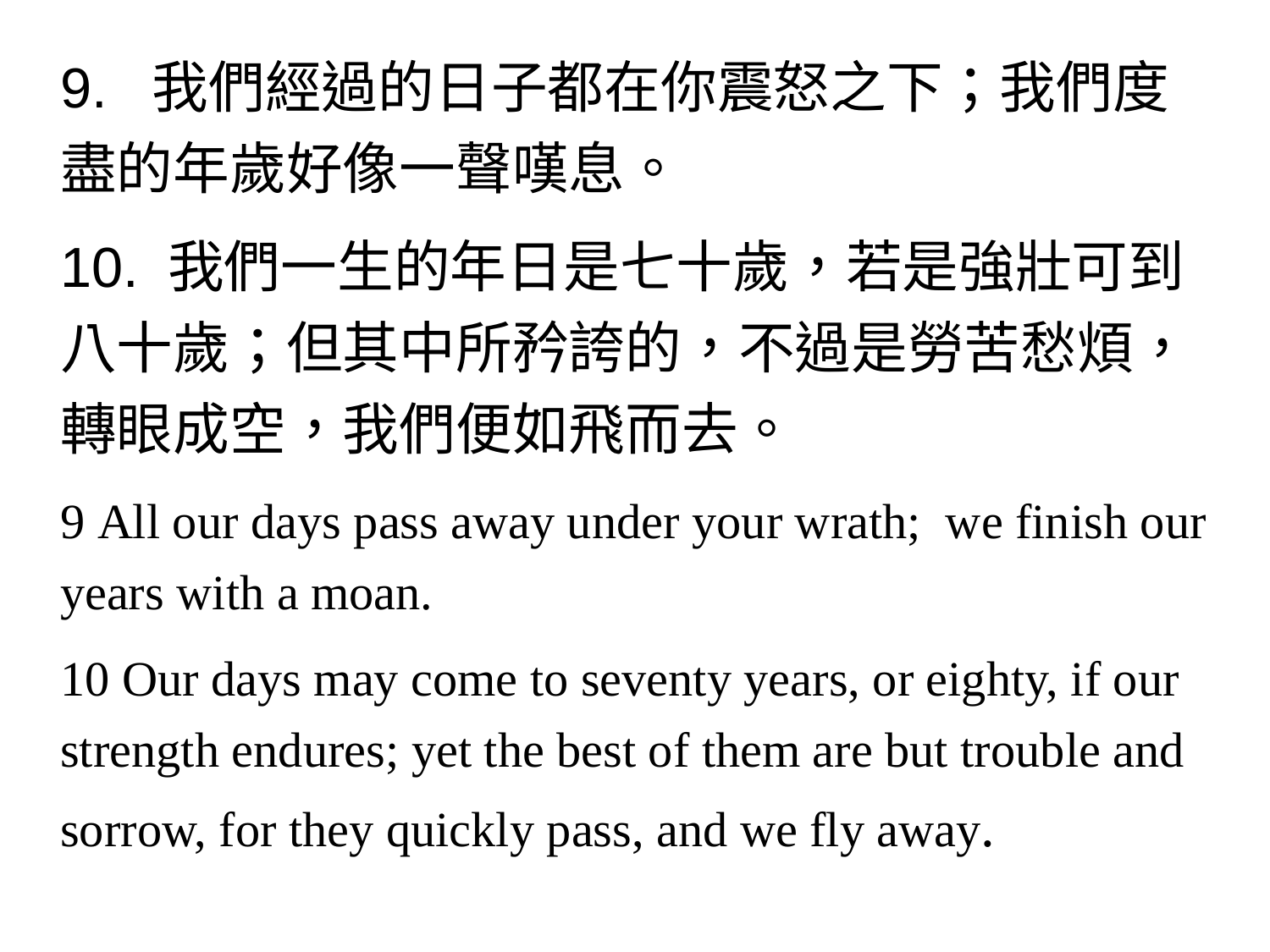

9.  我們經過的日子都在你震怒之下；我們度盡的年歲好像一聲嘆息。
10. 我們一生的年日是七十歲，若是強壯可到八十歲；但其中所矜誇的，不過是勞苦愁煩，轉眼成空，我們便如飛而去。
9 All our days pass away under your wrath;  we finish our years with a moan.
10 Our days may come to seventy years, or eighty, if our strength endures; yet the best of them are but trouble and sorrow, for they quickly pass, and we fly away.